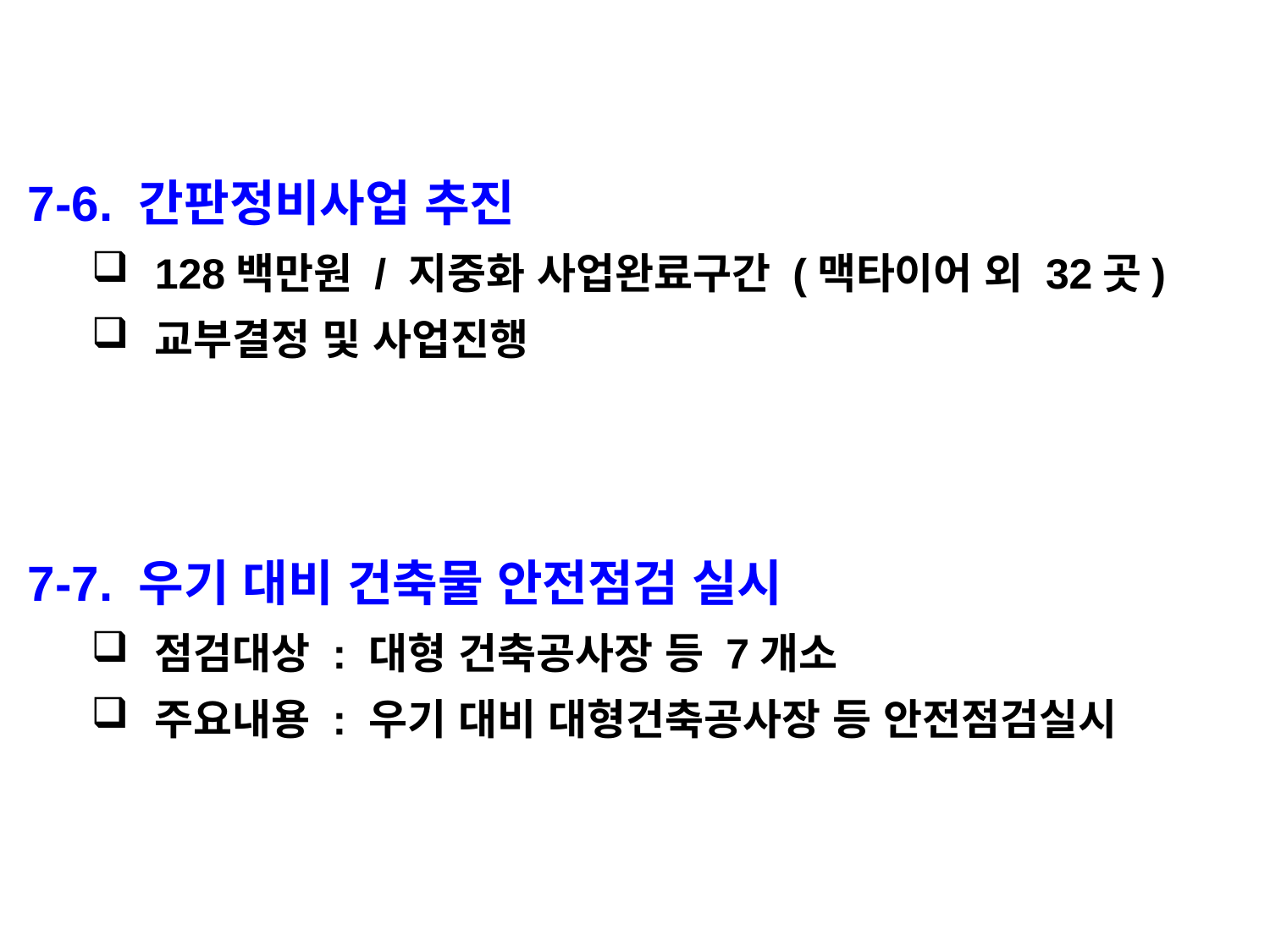

7-6. 간판정비사업 추진
128백만원 / 지중화 사업완료구간 (맥타이어 외 32곳)
교부결정 및 사업진행
7-7. 우기 대비 건축물 안전점검 실시
점검대상 : 대형 건축공사장 등 7개소
주요내용 : 우기 대비 대형건축공사장 등 안전점검실시